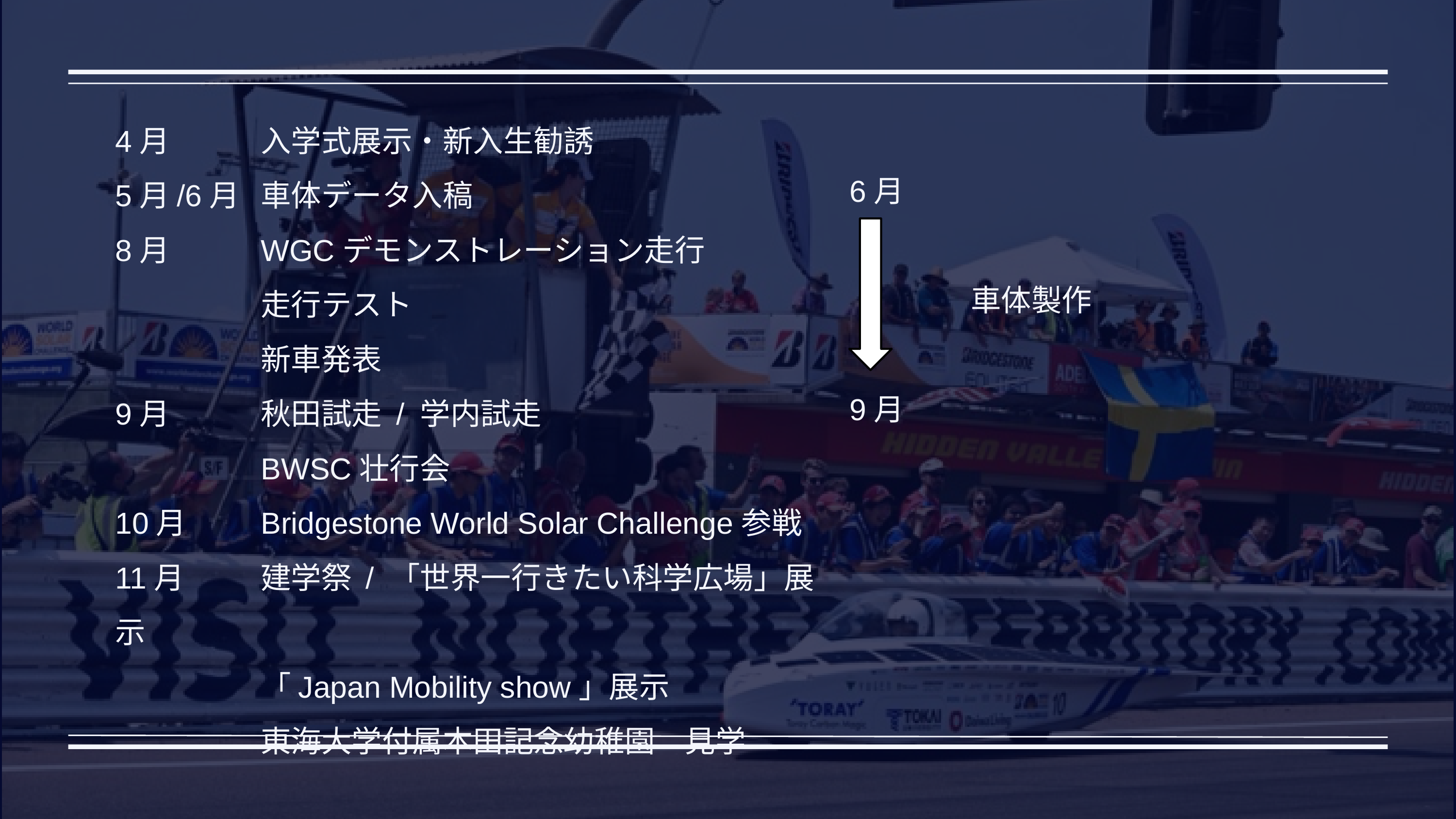

4月		入学式展示・新入生勧誘
5月/6月	車体データ入稿
8月		WGCデモンストレーション走行
		走行テスト
		新車発表
9月		秋田試走 / 学内試走
		BWSC壮行会
10月		Bridgestone World Solar Challenge参戦
11月		建学祭 / 「世界一行きたい科学広場」展示
		「Japan Mobility show」展示
		東海大学付属本田記念幼稚園　見学
6月

　　　　車体製作

9月